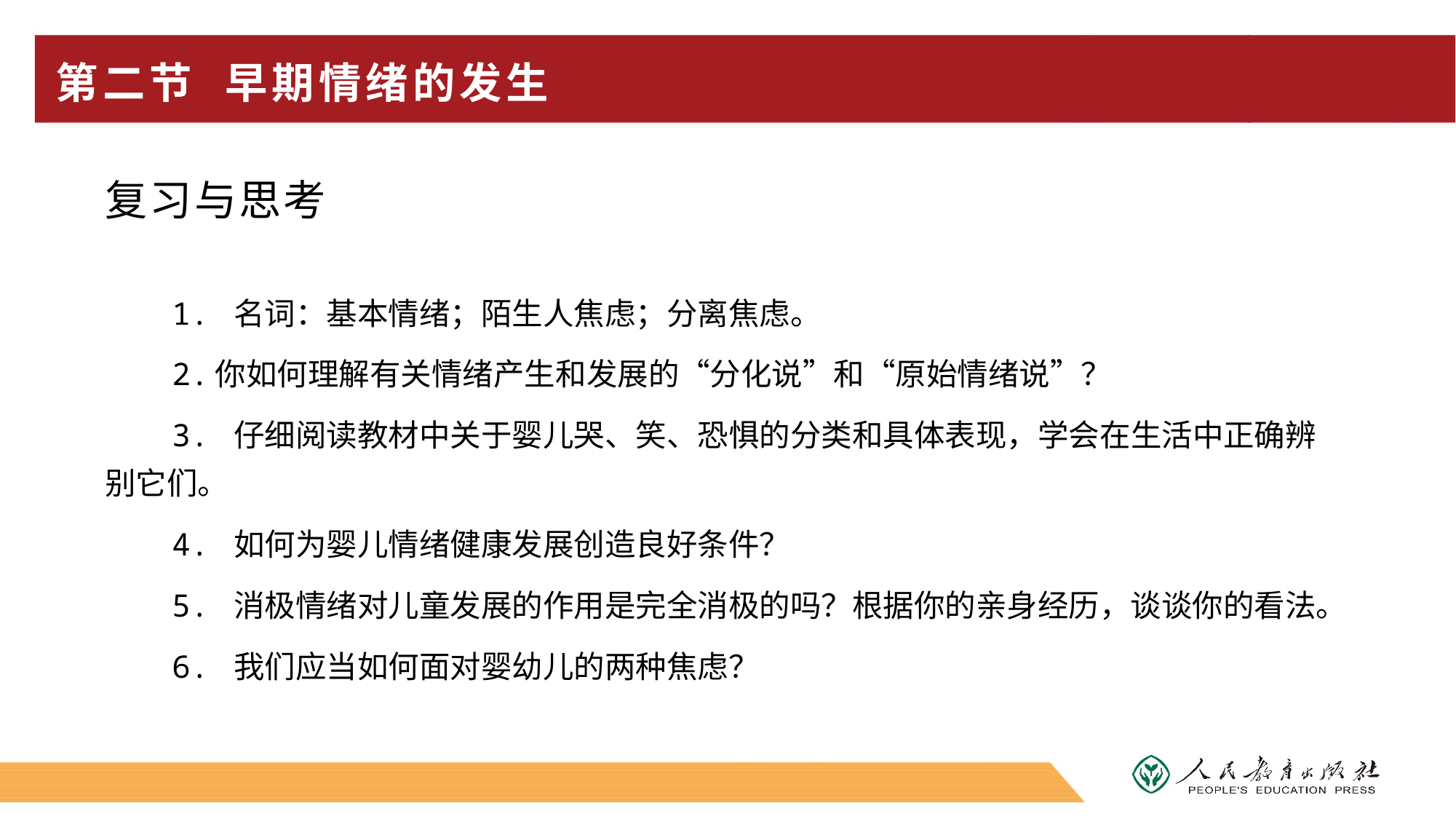

# 第二节  早期情绪的发生
复习与思考
1. 名词：基本情绪；陌生人焦虑；分离焦虑。
2.你如何理解有关情绪产生和发展的“分化说”和“原始情绪说”？
3. 仔细阅读教材中关于婴儿哭、笑、恐惧的分类和具体表现，学会在生活中正确辨别它们。
4. 如何为婴儿情绪健康发展创造良好条件？
5. 消极情绪对儿童发展的作用是完全消极的吗？根据你的亲身经历，谈谈你的看法。
6. 我们应当如何面对婴幼儿的两种焦虑？